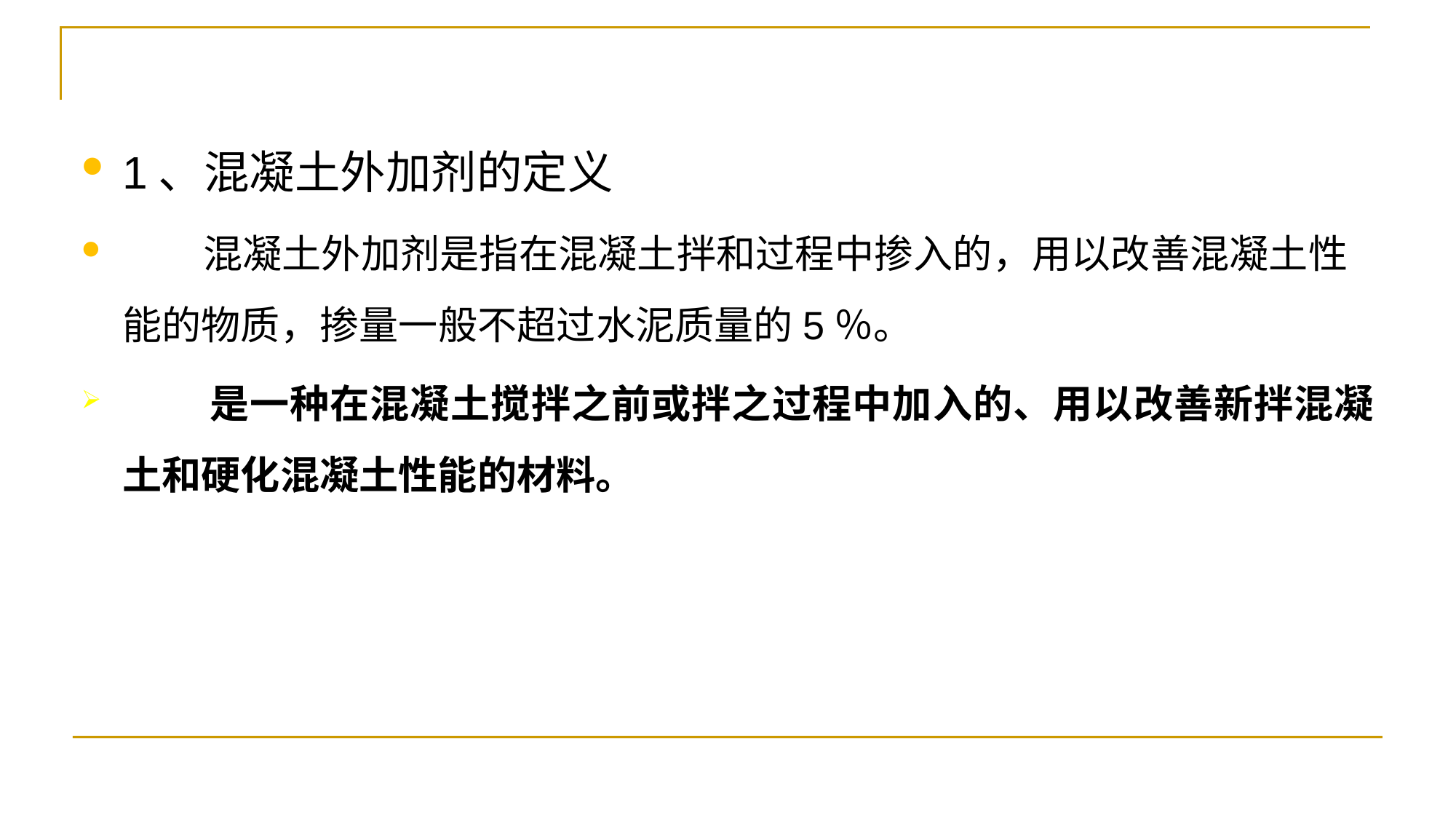

1、混凝土外加剂的定义
        混凝土外加剂是指在混凝土拌和过程中掺入的，用以改善混凝土性能的物质，掺量一般不超过水泥质量的5％。
        是一种在混凝土搅拌之前或拌之过程中加入的、用以改善新拌混凝土和硬化混凝土性能的材料。